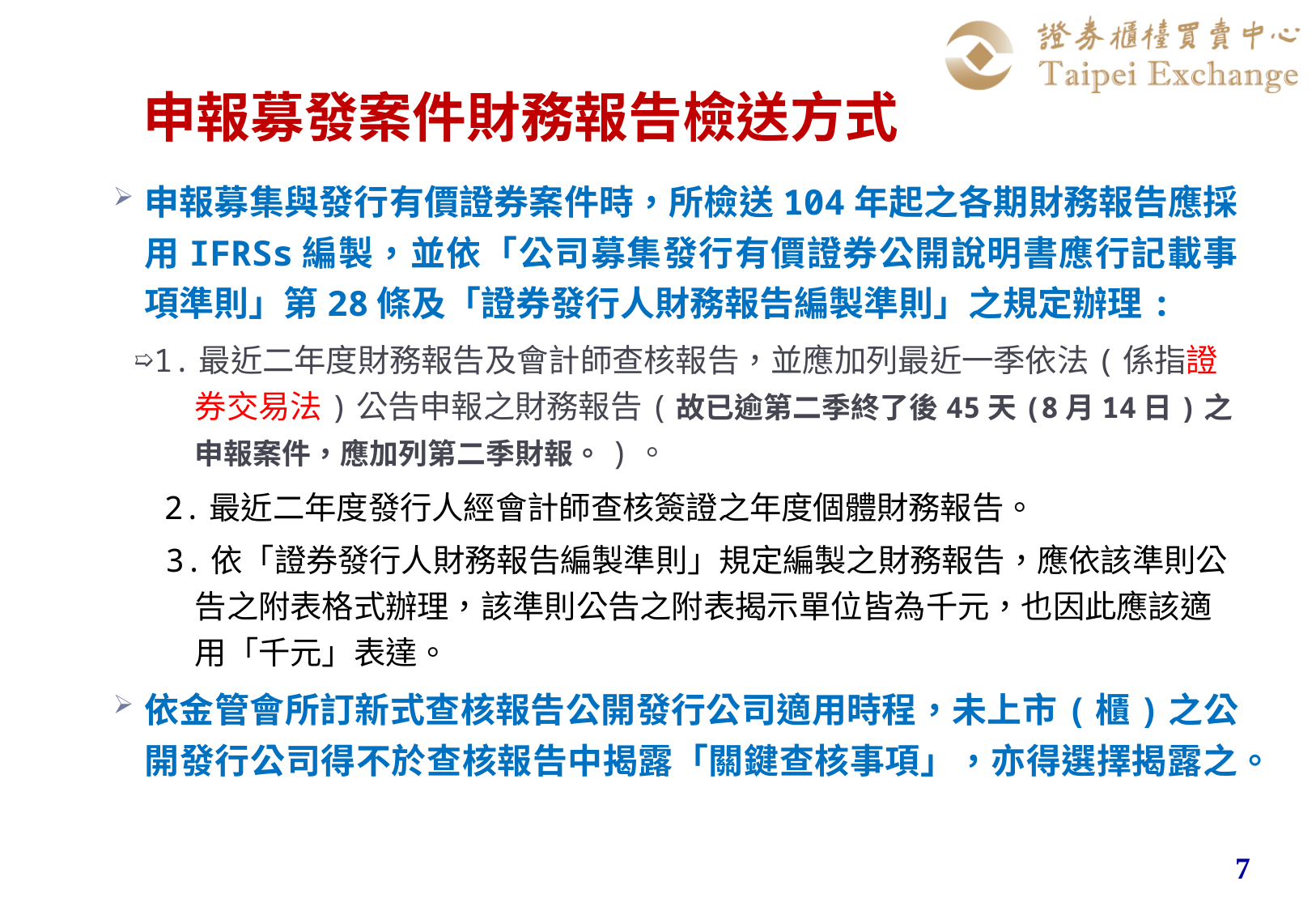

# 申報募發案件財務報告檢送方式
申報募集與發行有價證券案件時，所檢送104年起之各期財務報告應採用IFRSs編製，並依「公司募集發行有價證券公開說明書應行記載事項準則」第28條及「證券發行人財務報告編製準則」之規定辦理:
➯1.最近二年度財務報告及會計師查核報告，並應加列最近一季依法(係指證券交易法)公告申報之財務報告(故已逾第二季終了後45天(8月14日)之申報案件，應加列第二季財報。)。
2.最近二年度發行人經會計師查核簽證之年度個體財務報告。
3.依「證券發行人財務報告編製準則」規定編製之財務報告，應依該準則公告之附表格式辦理，該準則公告之附表揭示單位皆為千元，也因此應該適用「千元」表達。
依金管會所訂新式查核報告公開發行公司適用時程，未上市(櫃)之公開發行公司得不於查核報告中揭露「關鍵查核事項」，亦得選擇揭露之。

7